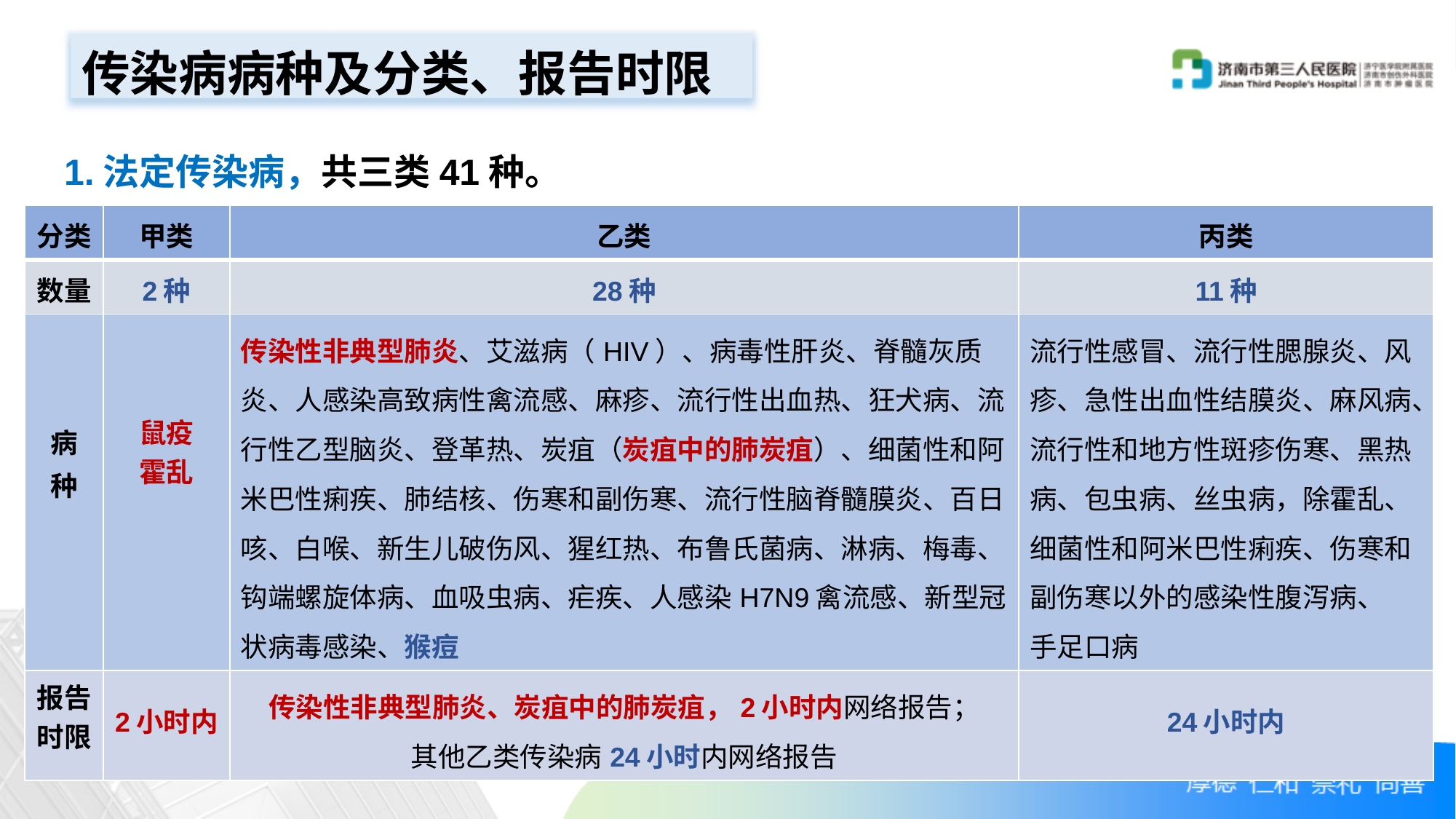

传染病病种及分类、报告时限
1.法定传染病，共三类41种。
| 分类 | 甲类 | 乙类 | 丙类 |
| --- | --- | --- | --- |
| 数量 | 2种 | 28种 | 11种 |
| 病 种 | 鼠疫 霍乱 | 传染性非典型肺炎、艾滋病（HIV）、病毒性肝炎、脊髓灰质炎、人感染高致病性禽流感、麻疹、流行性出血热、狂犬病、流行性乙型脑炎、登革热、炭疽（炭疽中的肺炭疽）、细菌性和阿米巴性痢疾、肺结核、伤寒和副伤寒、流行性脑脊髓膜炎、百日咳、白喉、新生儿破伤风、猩红热、布鲁氏菌病、淋病、梅毒、钩端螺旋体病、血吸虫病、疟疾、人感染H7N9禽流感、新型冠状病毒感染、猴痘 | 流行性感冒、流行性腮腺炎、风疹、急性出血性结膜炎、麻风病、流行性和地方性斑疹伤寒、黑热病、包虫病、丝虫病，除霍乱、细菌性和阿米巴性痢疾、伤寒和副伤寒以外的感染性腹泻病、 手足口病 |
| 报告时限 | 2小时内 | 传染性非典型肺炎、炭疽中的肺炭疽，2小时内网络报告； 其他乙类传染病24小时内网络报告 | 24小时内 |